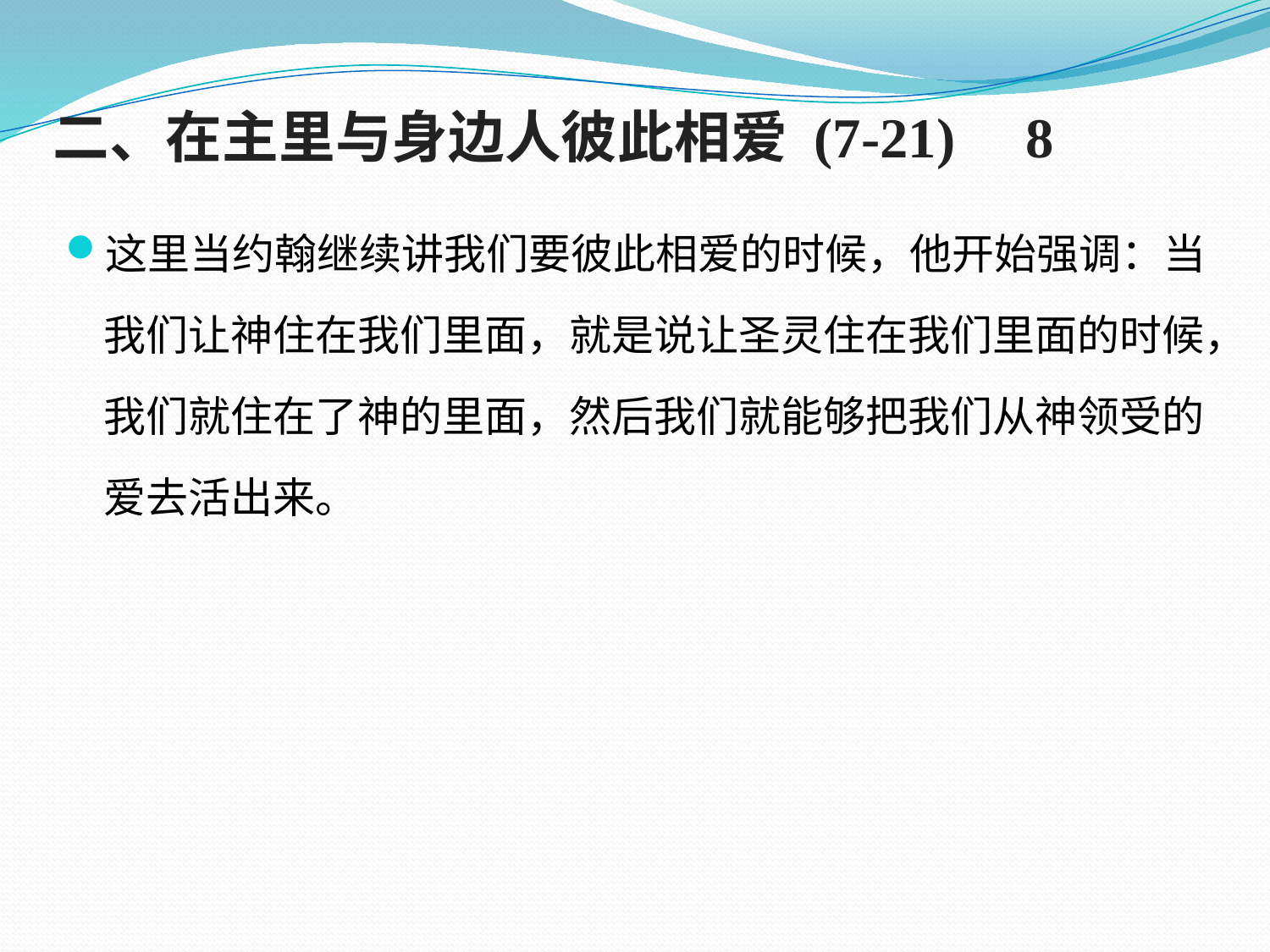

# 二、在主里与身边人彼此相爱 (7-21)     8
这里当约翰继续讲我们要彼此相爱的时候，他开始强调：当我们让神住在我们里面，就是说让圣灵住在我们里面的时候，我们就住在了神的里面，然后我们就能够把我们从神领受的爱去活出来。